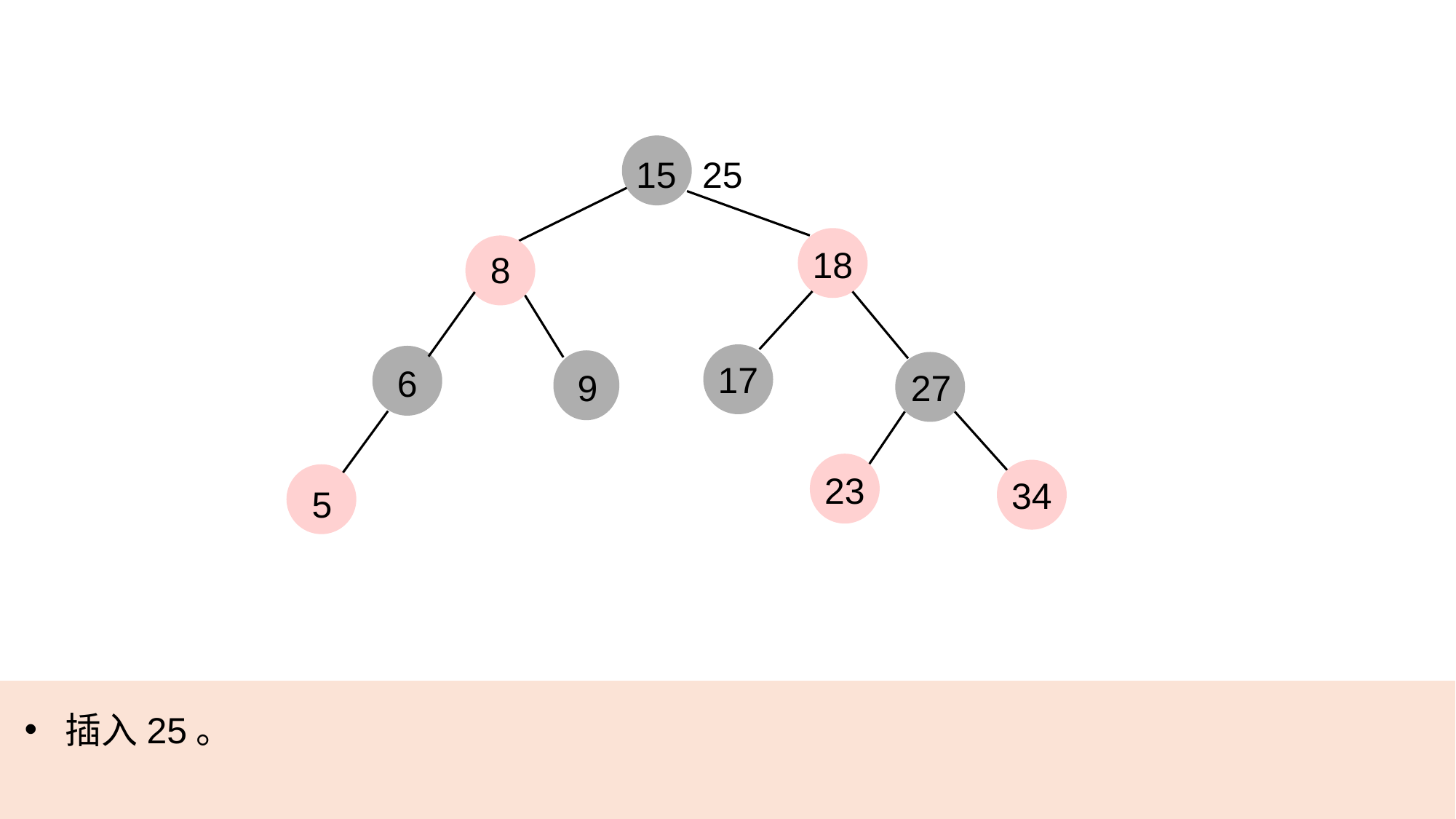

15
25

18
8

17

6
27
9

23

34
5

插入25。